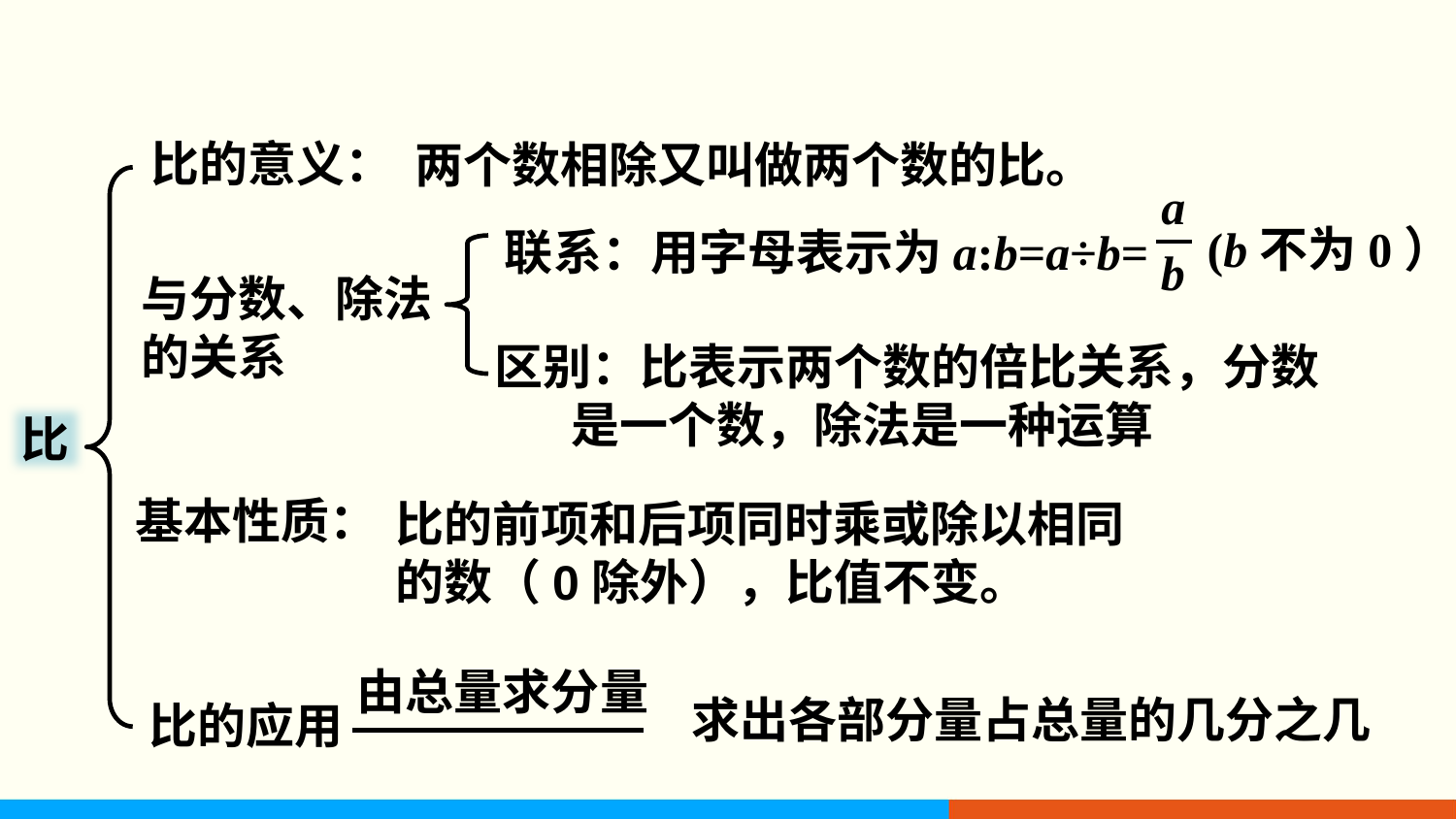

比的意义：
两个数相除又叫做两个数的比。

a
b
(b不为0）
联系：用字母表示为a:b=a÷b=

与分数、除法的关系
区别：比表示两个数的倍比关系，分数
      是一个数，除法是一种运算
比
基本性质：
比的前项和后项同时乘或除以相同的数（0除外），比值不变。
由总量求分量
求出各部分量占总量的几分之几
比的应用